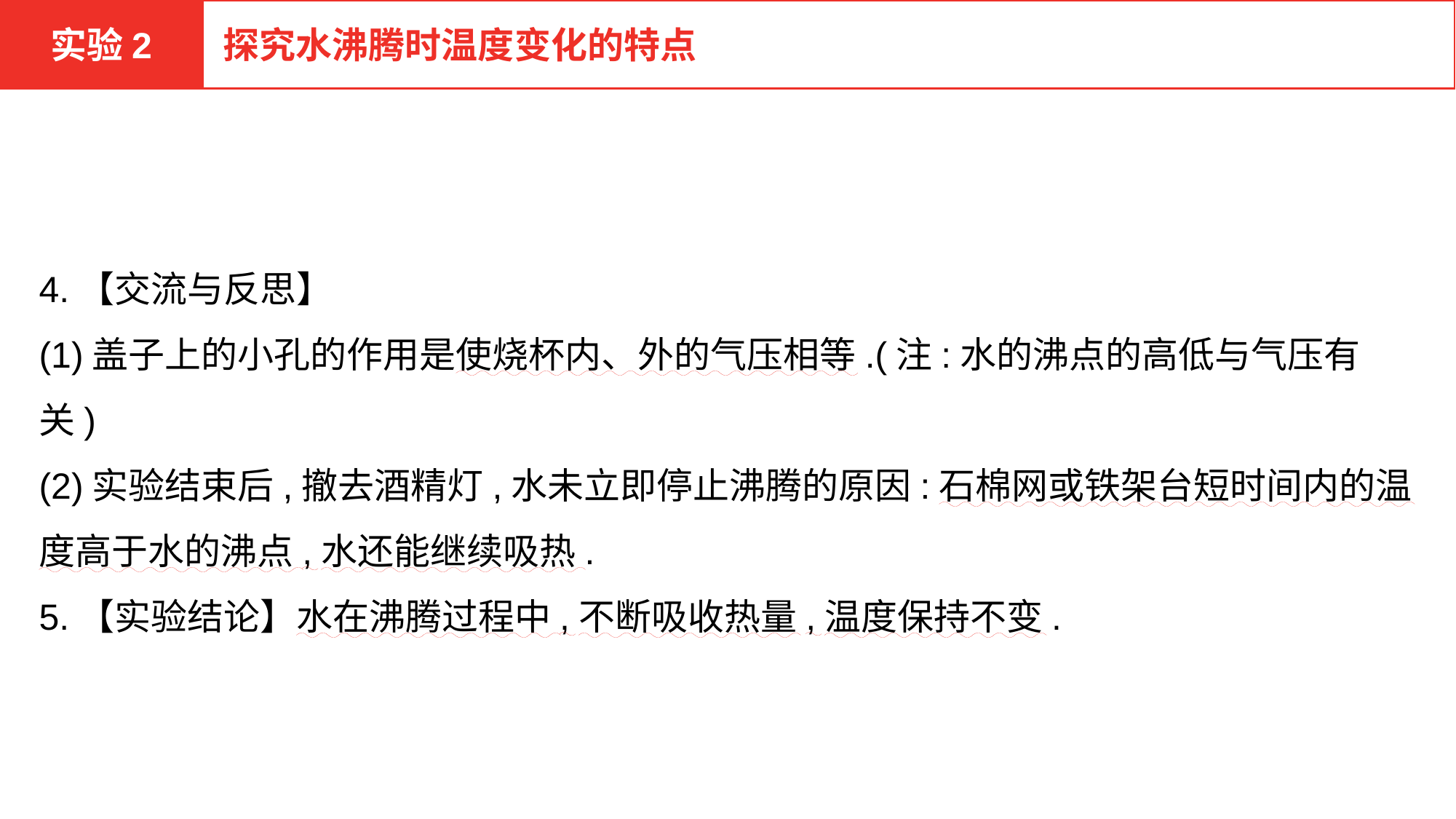

实验2
探究水沸腾时温度变化的特点
4.【交流与反思】
(1)盖子上的小孔的作用是使烧杯内、外的气压相等.(注:水的沸点的高低与气压有关)
(2)实验结束后,撤去酒精灯,水未立即停止沸腾的原因:石棉网或铁架台短时间内的温度高于水的沸点,水还能继续吸热.
5.【实验结论】水在沸腾过程中,不断吸收热量,温度保持不变.